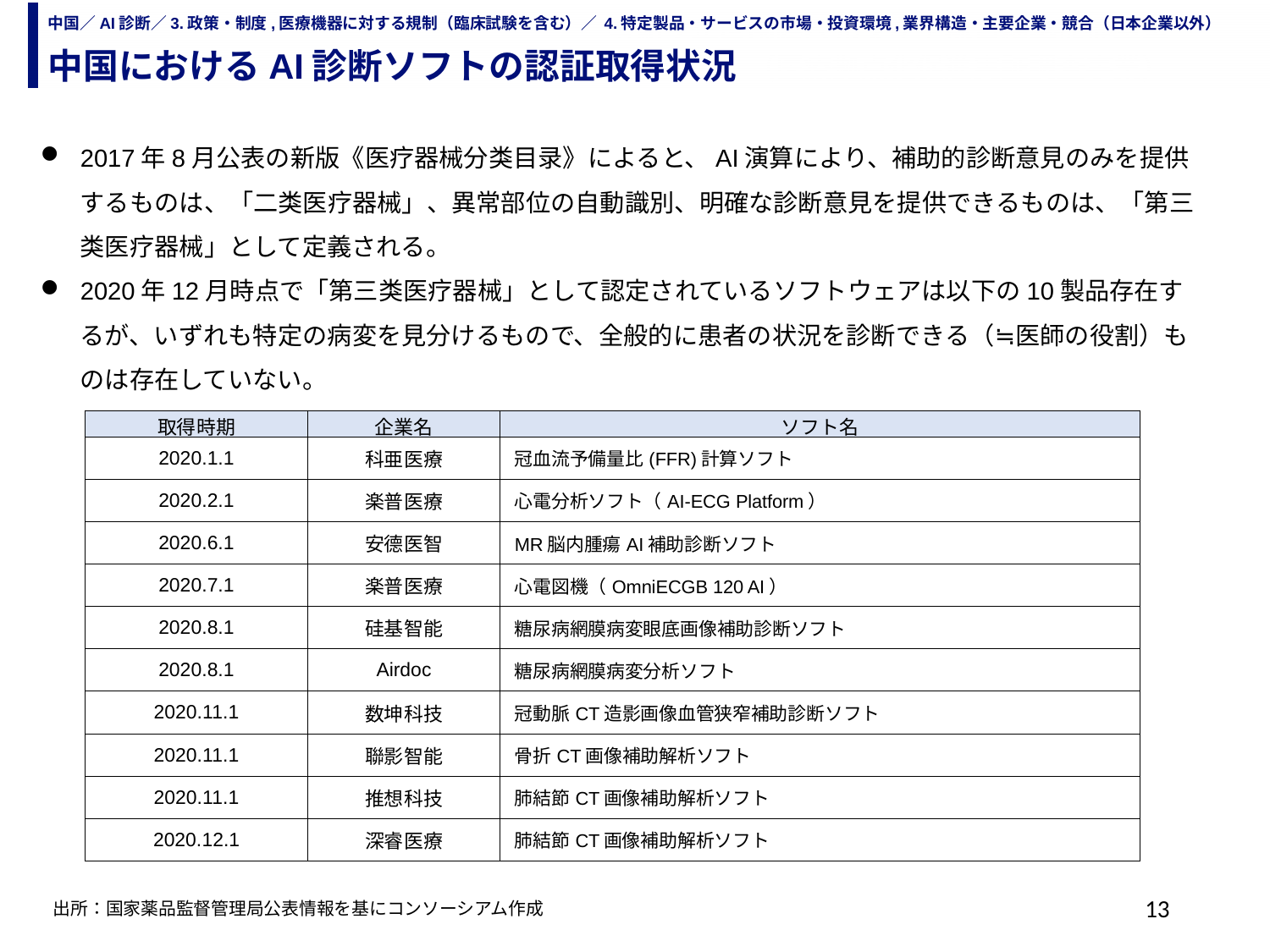

中国におけるAI診断ソフトの認証取得状況
中国／AI診断／3.政策・制度,医療機器に対する規制（臨床試験を含む）／ 4.特定製品・サービスの市場・投資環境,業界構造・主要企業・競合（日本企業以外）
2017年8月公表の新版《医疗器械分类目录》によると、AI演算により、補助的診断意見のみを提供するものは、「二类医疗器械」、異常部位の自動識別、明確な診断意見を提供できるものは、「第三类医疗器械」として定義される。
2020年12月時点で「第三类医疗器械」として認定されているソフトウェアは以下の10製品存在するが、いずれも特定の病変を見分けるもので、全般的に患者の状況を診断できる（≒医師の役割）ものは存在していない。
| 取得時期 | 企業名 | ソフト名 |
| --- | --- | --- |
| 2020.1.1 | 科亜医療 | 冠血流予備量比(FFR)計算ソフト |
| 2020.2.1 | 楽普医療 | 心電分析ソフト（AI-ECG Platform） |
| 2020.6.1 | 安德医智 | MR脳内腫瘍AI補助診断ソフト |
| 2020.7.1 | 楽普医療 | 心電図機（OmniECGB 120 AI） |
| 2020.8.1 | 硅基智能 | 糖尿病網膜病変眼底画像補助診断ソフト |
| 2020.8.1 | Airdoc | 糖尿病網膜病変分析ソフト |
| 2020.11.1 | 数坤科技 | 冠動脈CT造影画像血管狭窄補助診断ソフト |
| 2020.11.1 | 聯影智能 | 骨折CT画像補助解析ソフト |
| 2020.11.1 | 推想科技 | 肺結節CT画像補助解析ソフト |
| 2020.12.1 | 深睿医療 | 肺結節CT画像補助解析ソフト |
13
出所：国家薬品監督管理局公表情報を基にコンソーシアム作成